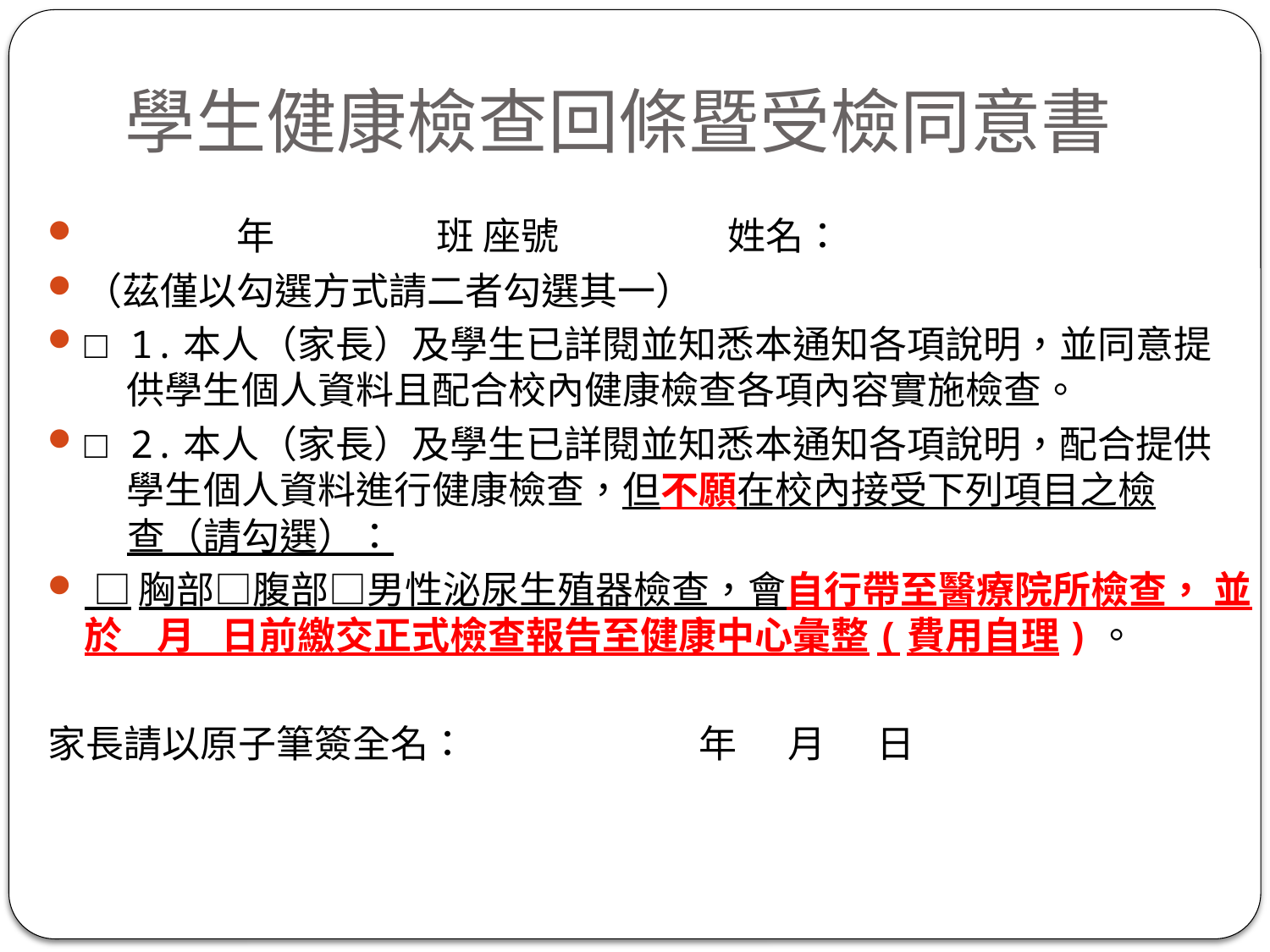

# 學生健康檢查回條暨受檢同意書
　　　　年 　　　　班 座號 　　　　 姓名：
（茲僅以勾選方式請二者勾選其一）
□ 1.本人（家長）及學生已詳閱並知悉本通知各項說明，並同意提
     供學生個人資料且配合校內健康檢查各項內容實施檢查。
□ 2.本人（家長）及學生已詳閱並知悉本通知各項說明，配合提供
     學生個人資料進行健康檢查，但不願在校內接受下列項目之檢
     查（請勾選）：
 □胸部□腹部□男性泌尿生殖器檢查，會自行帶至醫療院所檢查， 並於    月   日前繳交正式檢查報告至健康中心彙整(費用自理)。

家長請以原子筆簽全名：　　　              年      月      日